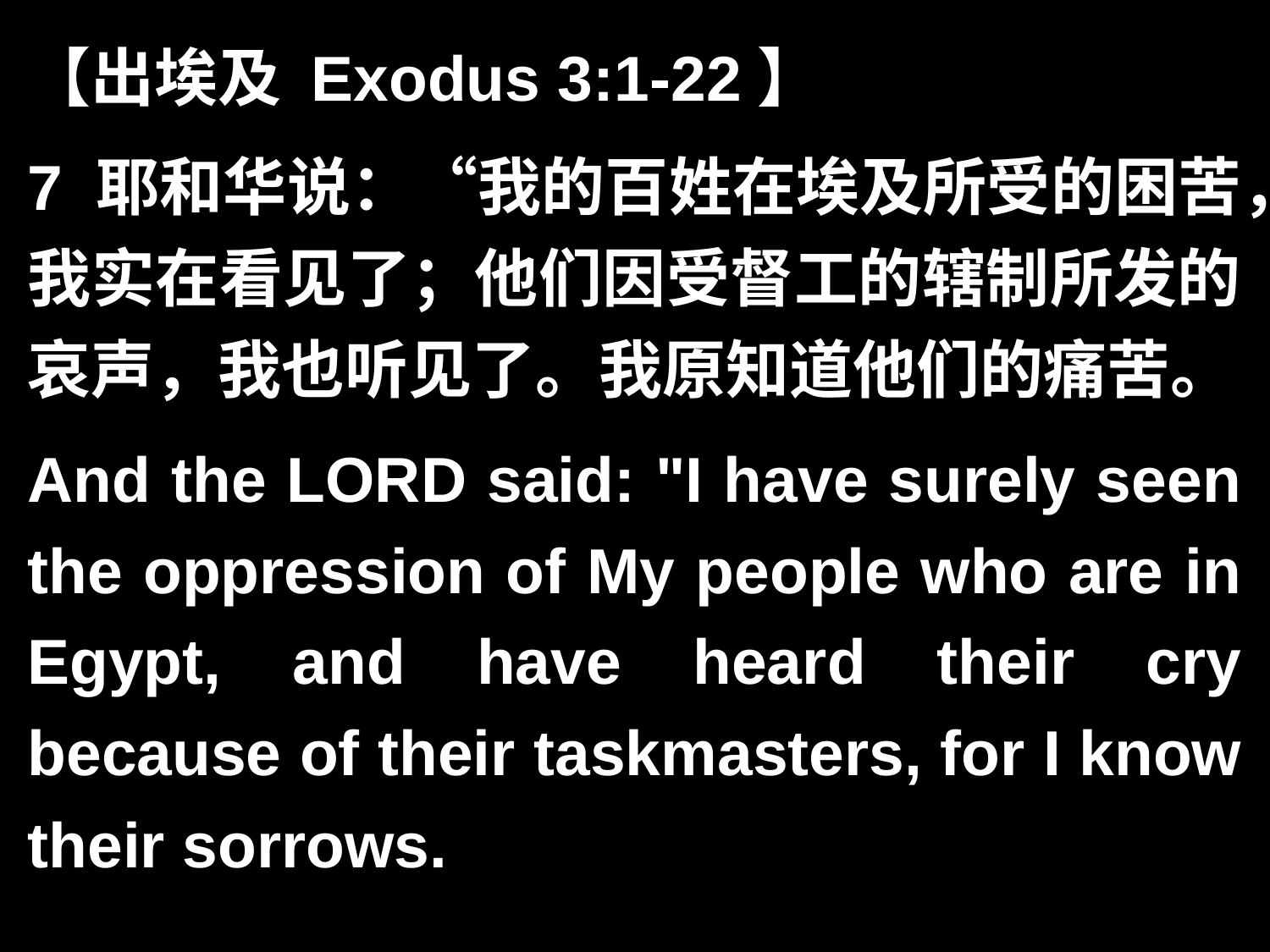

【出埃及 Exodus 3:1-22】
7 耶和华说：“我的百姓在埃及所受的困苦，我实在看见了；他们因受督工的辖制所发的哀声，我也听见了。我原知道他们的痛苦。
And the LORD said: "I have surely seen the oppression of My people who are in Egypt, and have heard their cry because of their taskmasters, for I know their sorrows.